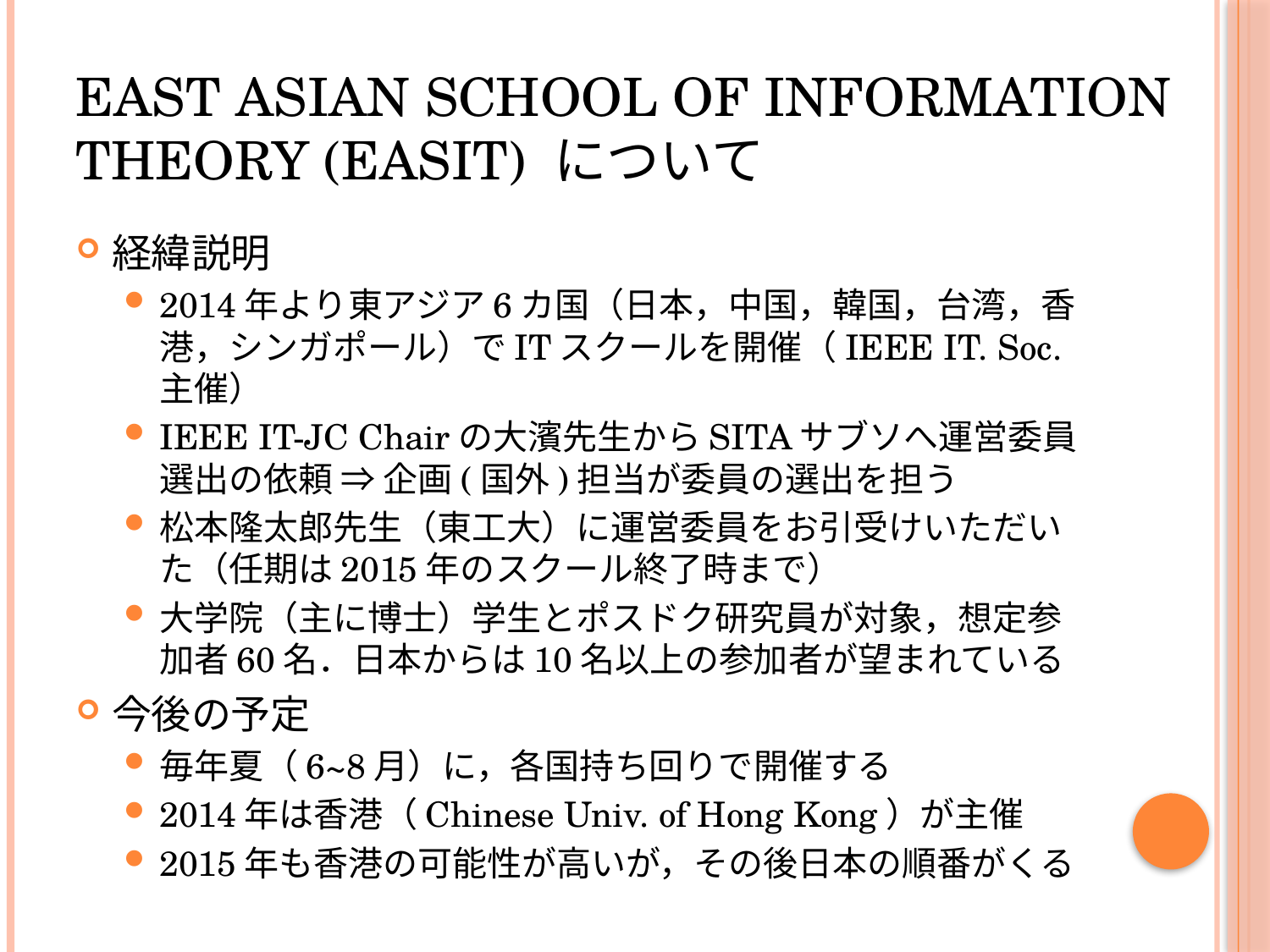

# East Asian School of Information Theory (EASIT) について
経緯説明
2014年より東アジア6カ国（日本，中国，韓国，台湾，香港，シンガポール）でITスクールを開催（IEEE IT. Soc. 主催）
IEEE IT-JC Chairの大濱先生からSITAサブソへ運営委員選出の依頼 ⇒ 企画(国外)担当が委員の選出を担う
松本隆太郎先生（東工大）に運営委員をお引受けいただいた（任期は2015年のスクール終了時まで）
大学院（主に博士）学生とポスドク研究員が対象，想定参加者60名．日本からは10名以上の参加者が望まれている
今後の予定
毎年夏（6~8月）に，各国持ち回りで開催する
2014年は香港（Chinese Univ. of Hong Kong）が主催
2015年も香港の可能性が高いが，その後日本の順番がくる